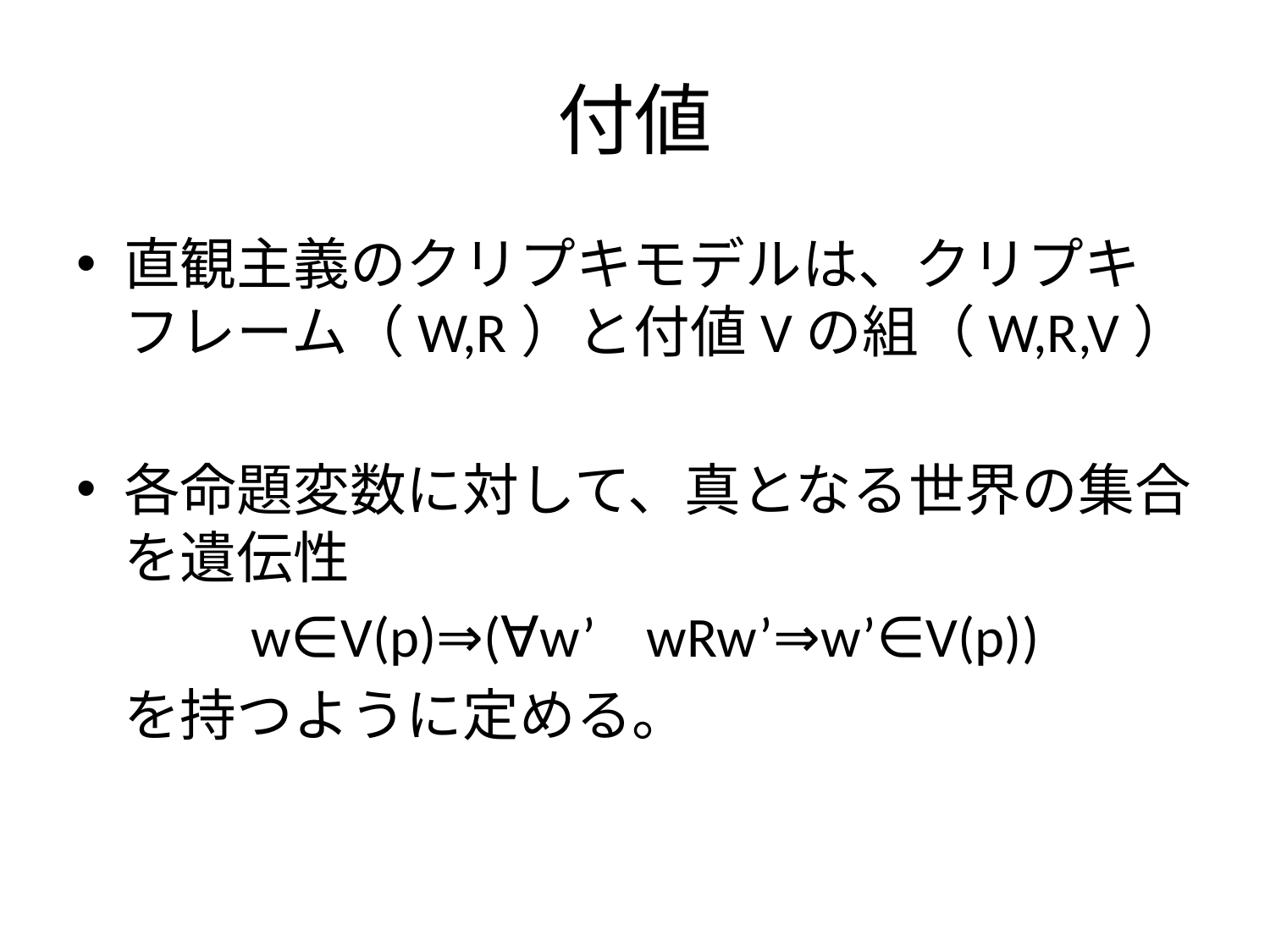

# 付値
直観主義のクリプキモデルは、クリプキフレーム（W,R）と付値Vの組（W,R,V）

各命題変数に対して、真となる世界の集合を遺伝性
		w∈V(p)⇒(∀w’    wRw’⇒w’∈V(p))
	を持つように定める。